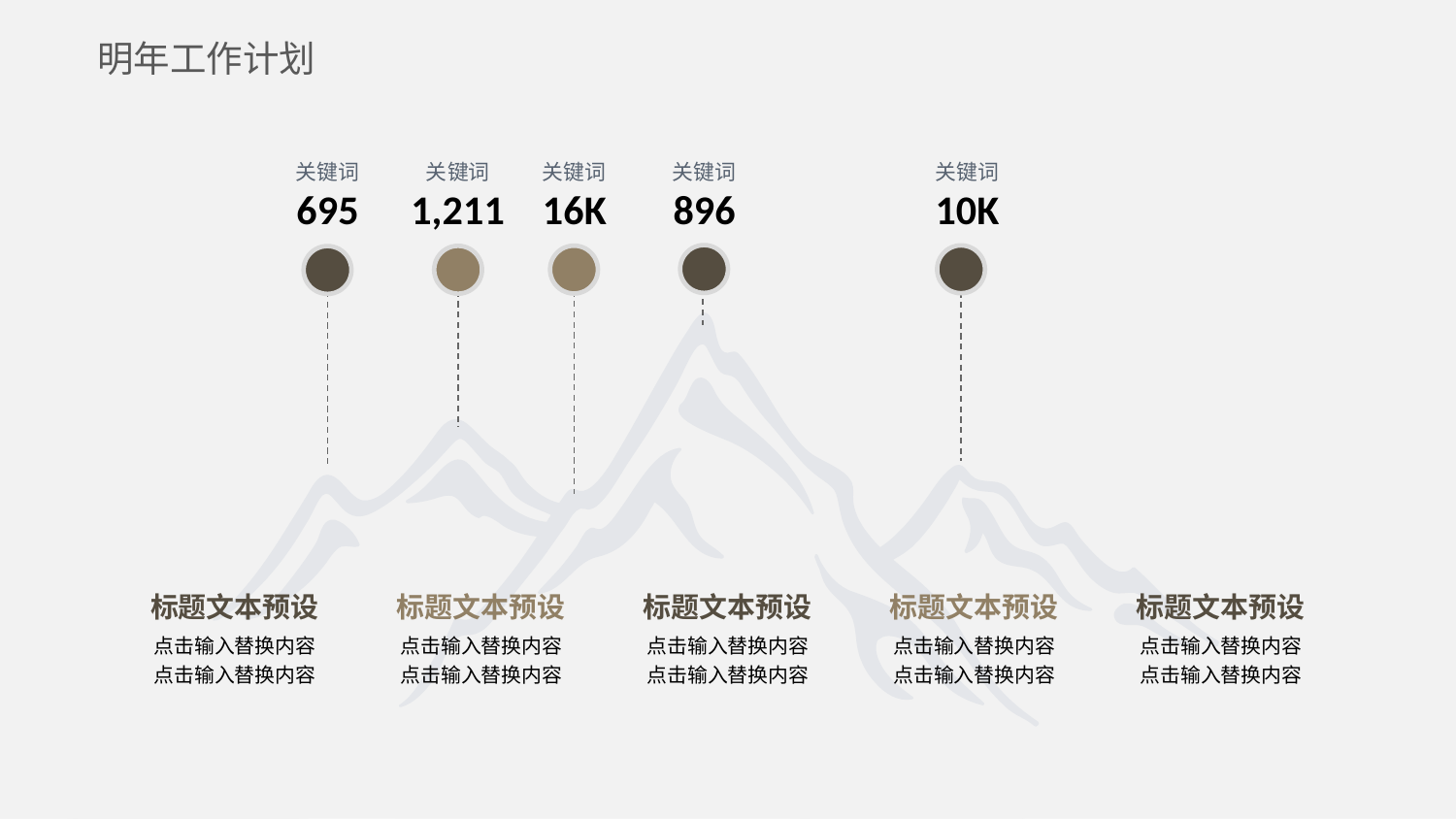

明年工作计划
关键词
关键词
关键词
关键词
关键词
695
1,211
16K
896
10K

标题文本预设
点击输入替换内容
点击输入替换内容
标题文本预设
点击输入替换内容
点击输入替换内容
标题文本预设
点击输入替换内容
点击输入替换内容
标题文本预设
点击输入替换内容
点击输入替换内容
标题文本预设
点击输入替换内容
点击输入替换内容